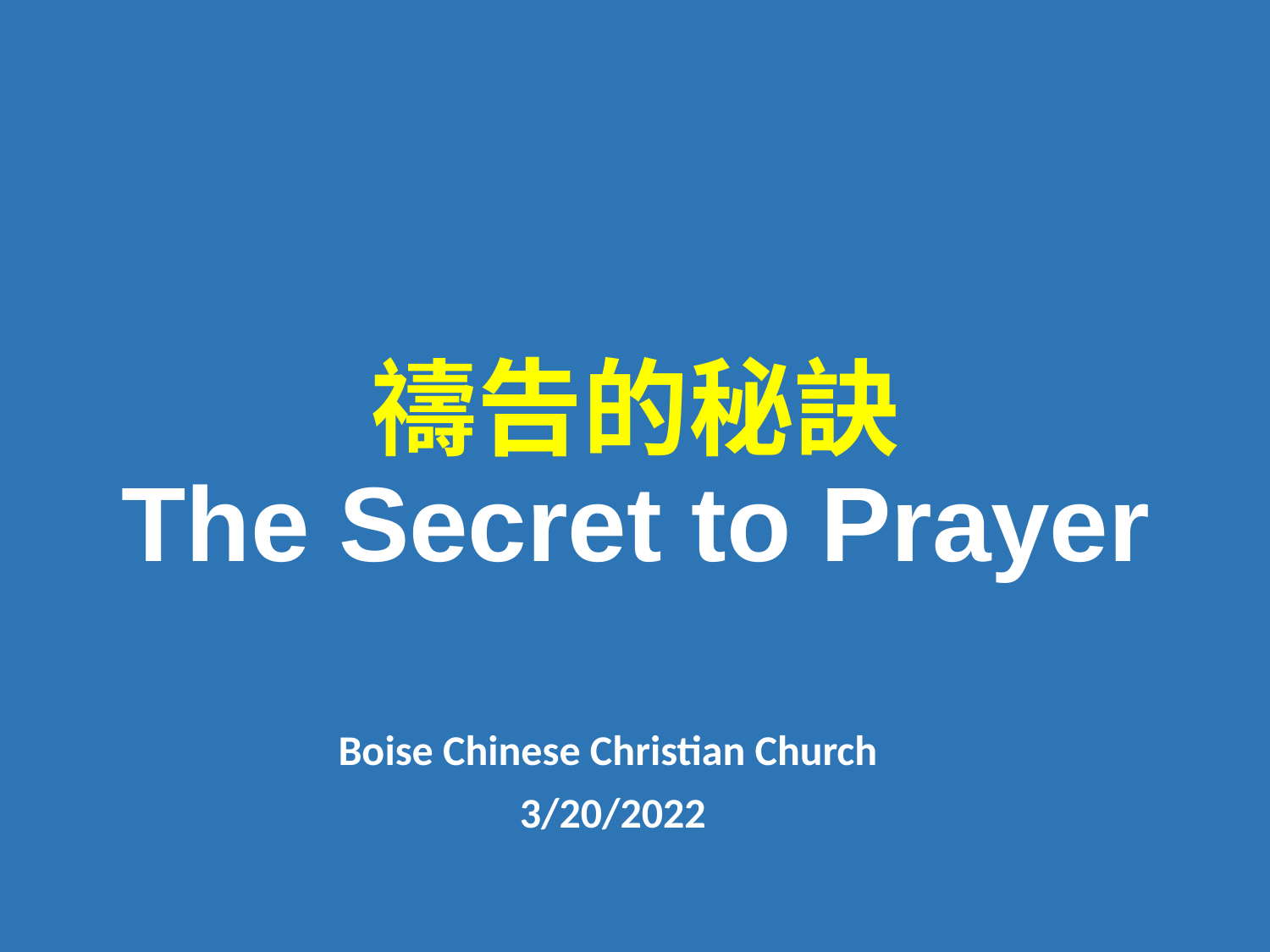

# 禱告的秘訣 The Secret to Prayer
Boise Chinese Christian Church
3/20/2022